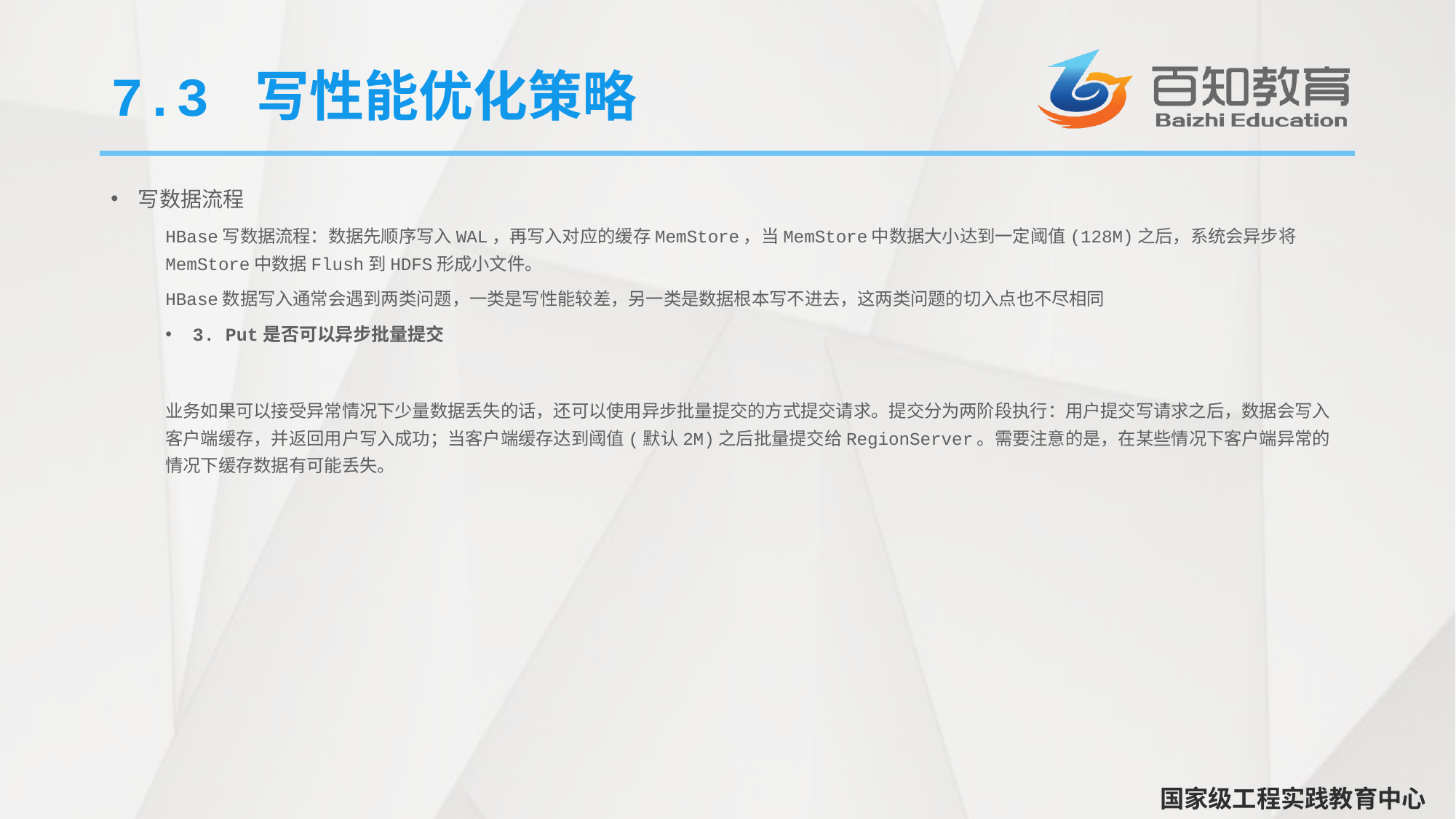

# 7.3 写性能优化策略
写数据流程
HBase写数据流程：数据先顺序写入WAL，再写入对应的缓存MemStore，当MemStore中数据大小达到一定阈值(128M)之后，系统会异步将MemStore中数据Flush到HDFS形成小文件。
HBase数据写入通常会遇到两类问题，一类是写性能较差，另一类是数据根本写不进去，这两类问题的切入点也不尽相同
3. Put是否可以异步批量提交

业务如果可以接受异常情况下少量数据丢失的话，还可以使用异步批量提交的方式提交请求。提交分为两阶段执行：用户提交写请求之后，数据会写入客户端缓存，并返回用户写入成功；当客户端缓存达到阈值(默认2M)之后批量提交给RegionServer。需要注意的是，在某些情况下客户端异常的情况下缓存数据有可能丢失。